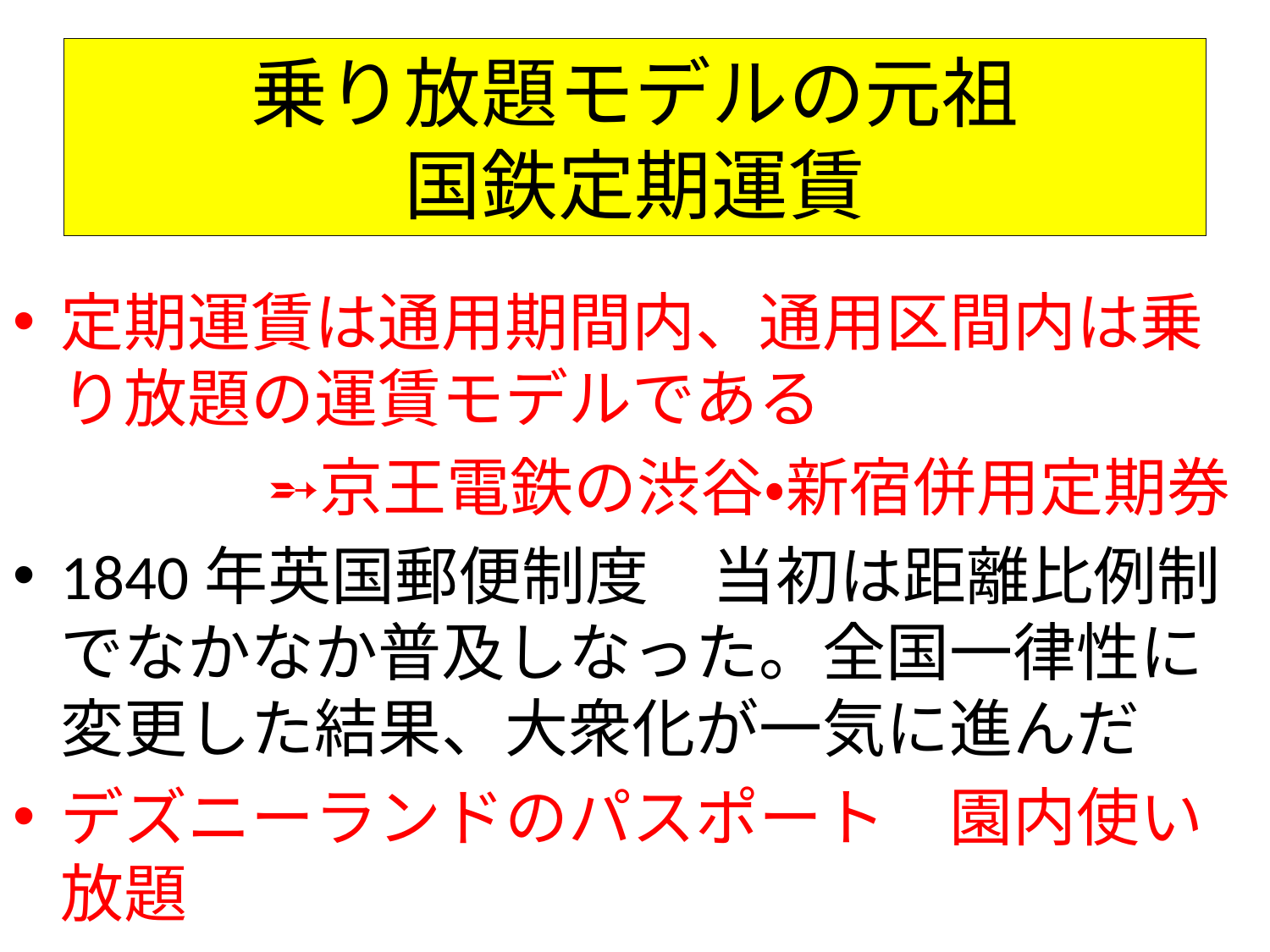

# 乗り放題モデルの元祖 国鉄定期運賃
定期運賃は通用期間内、通用区間内は乗り放題の運賃モデルである
　　　　➵京王電鉄の渋谷・新宿併用定期券
1840年英国郵便制度　当初は距離比例制でなかなか普及しなった。全国一律性に変更した結果、大衆化が一気に進んだ
デズニーランドのパスポート　園内使い放題